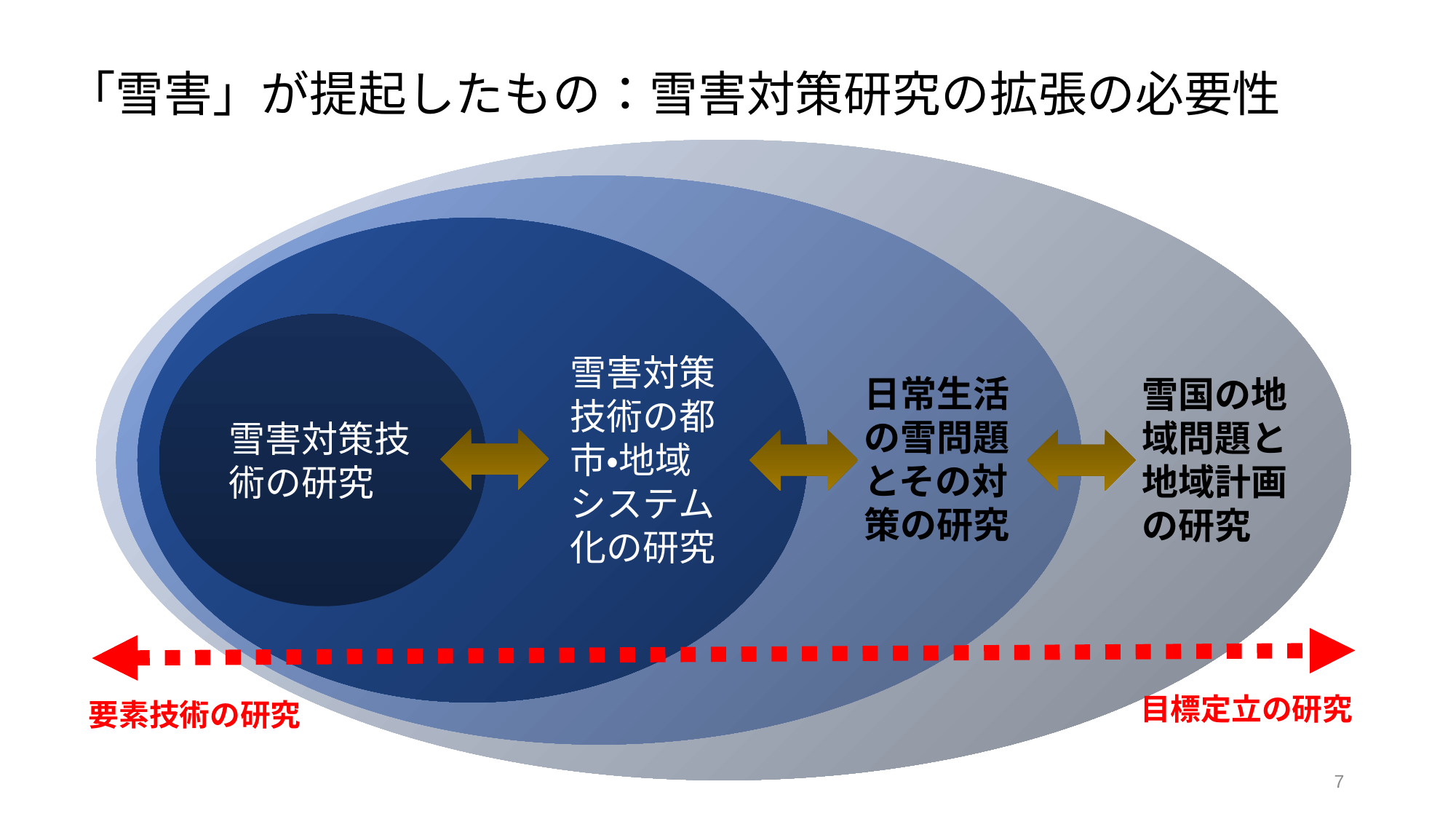

「雪害」が提起したもの：雪害対策研究の拡張の必要性

雪害対策技術の都市・地域システム化の研究
日常生活の雪問題とその対策の研究
雪国の地域問題と地域計画の研究
雪害対策技術の研究

目標定立の研究
要素技術の研究
7